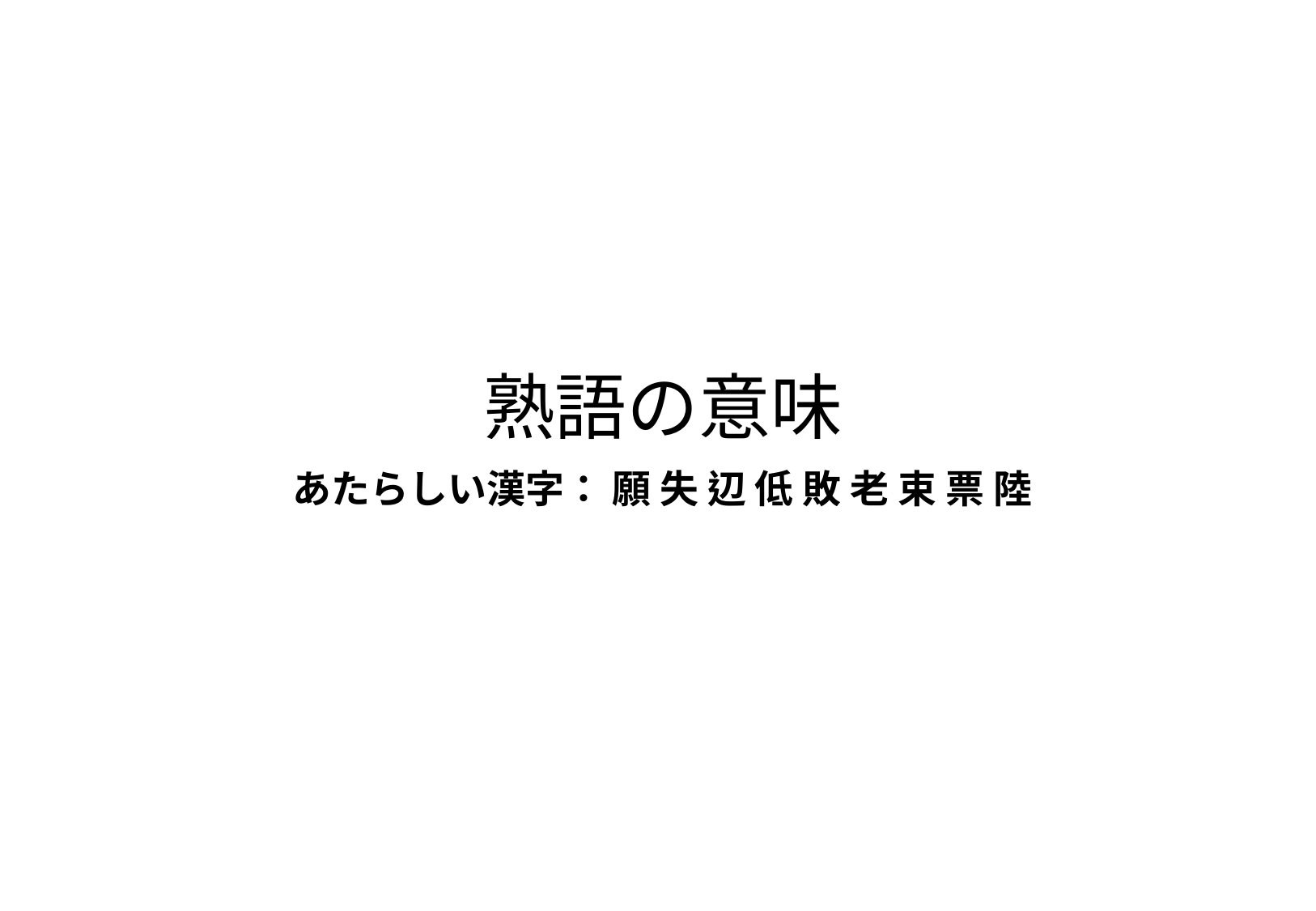

# 熟語の意味
あたらしい漢字： 願 失 辺 低 敗 老 束 票 陸